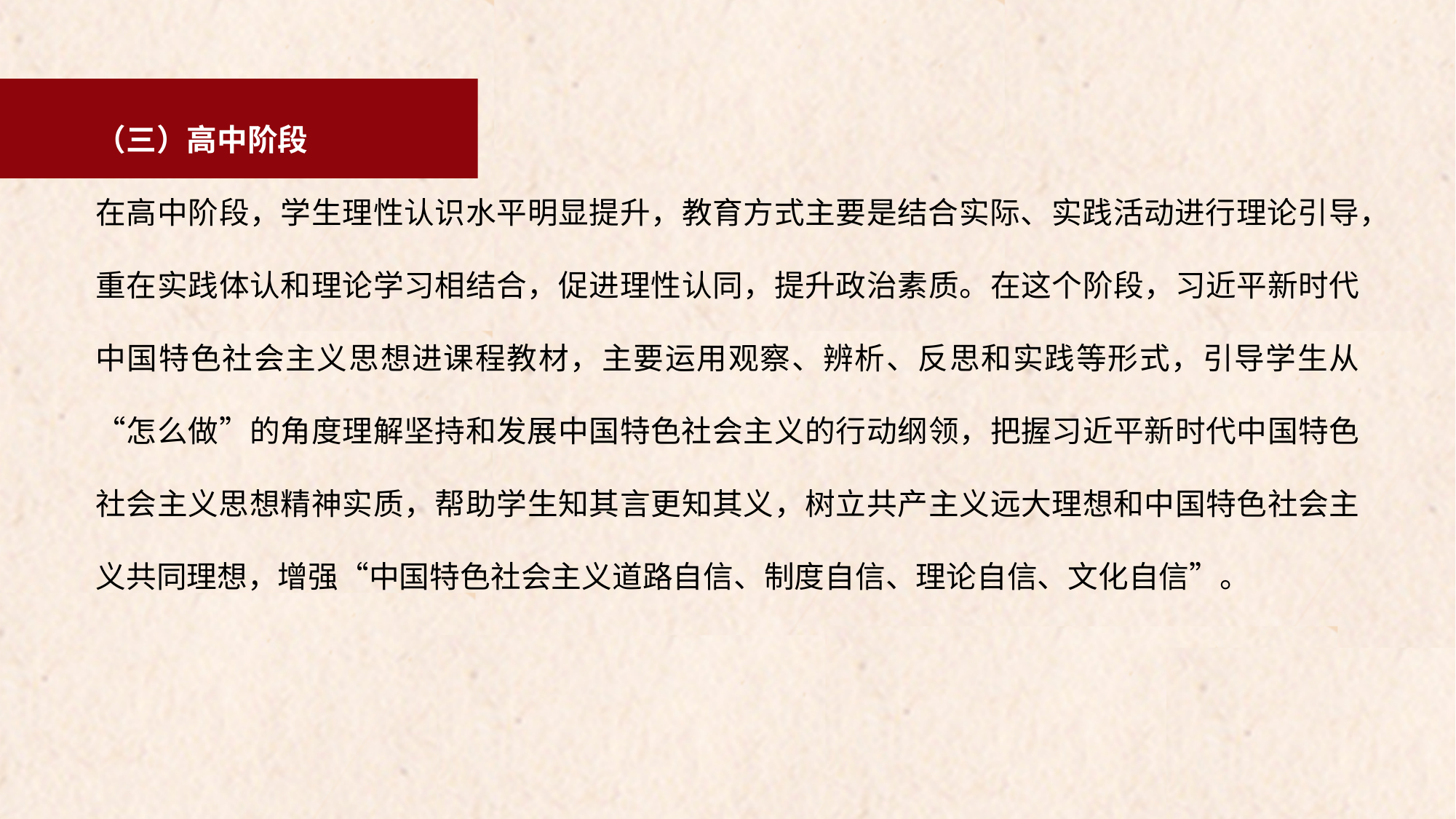

（三）高中阶段
在高中阶段，学生理性认识水平明显提升，教育方式主要是结合实际、实践活动进行理论引导，重在实践体认和理论学习相结合，促进理性认同，提升政治素质。在这个阶段，习近平新时代中国特色社会主义思想进课程教材，主要运用观察、辨析、反思和实践等形式，引导学生从“怎么做”的角度理解坚持和发展中国特色社会主义的行动纲领，把握习近平新时代中国特色社会主义思想精神实质，帮助学生知其言更知其义，树立共产主义远大理想和中国特色社会主义共同理想，增强“中国特色社会主义道路自信、制度自信、理论自信、文化自信”。